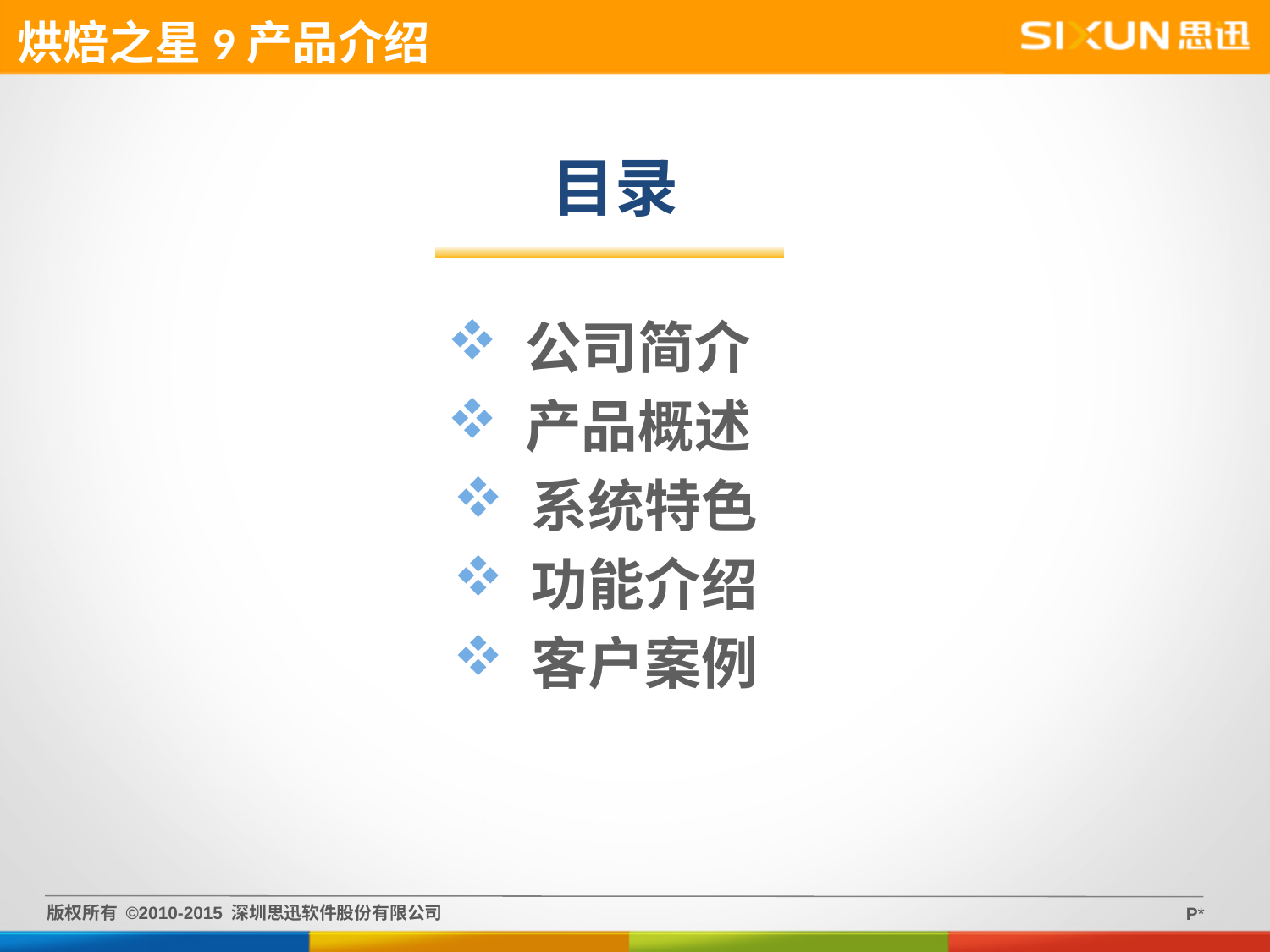

烘焙之星9产品介绍
目录

 公司简介
 产品概述
 系统特色
 功能介绍
 客户案例
版权所有 ©2010-2015 深圳思迅软件股份有限公司

P*